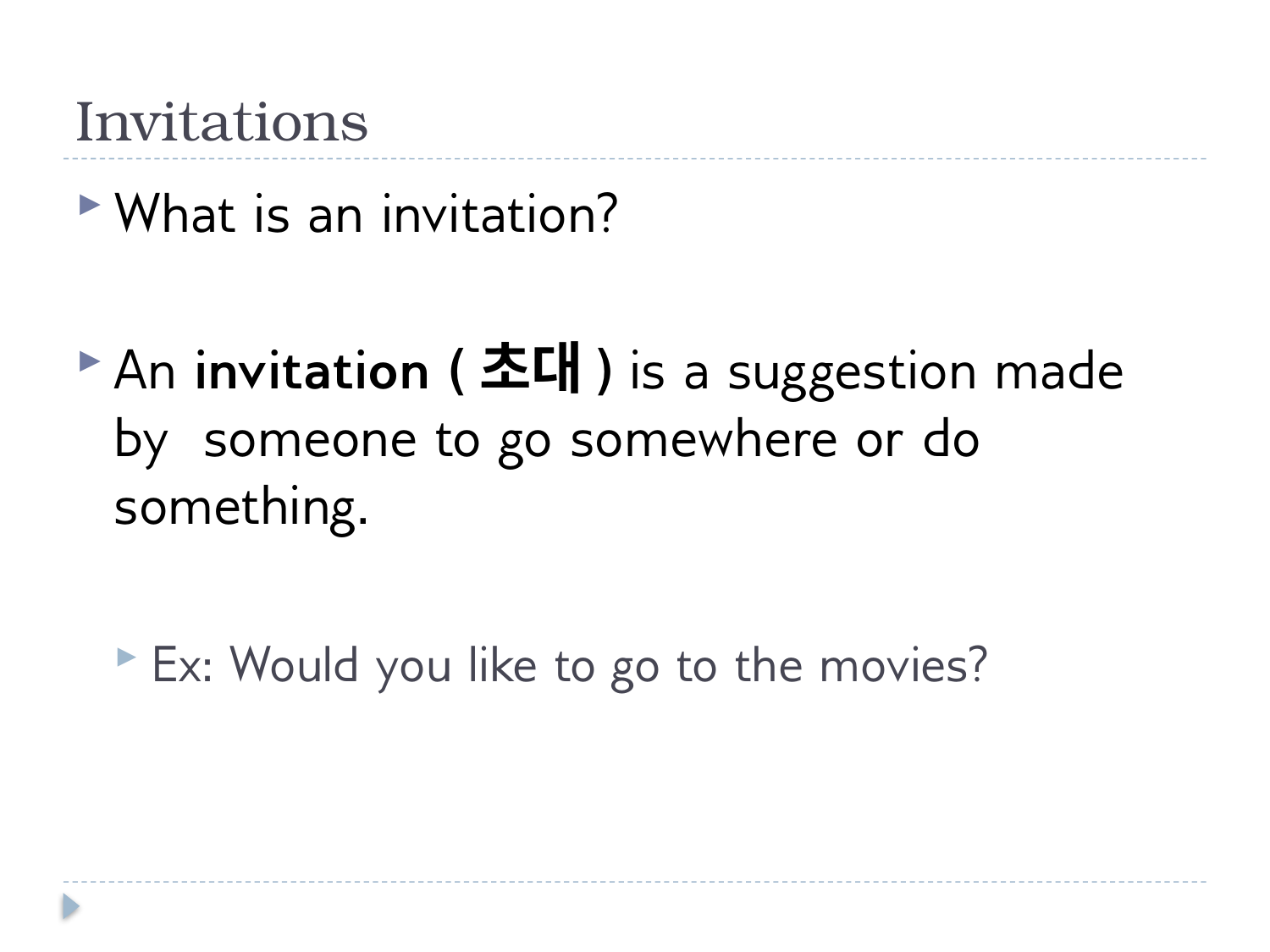

# Invitations
What is an invitation?

An invitation (초대) is a suggestion made by  someone to go somewhere or do something.

Ex: Would you like to go to the movies?